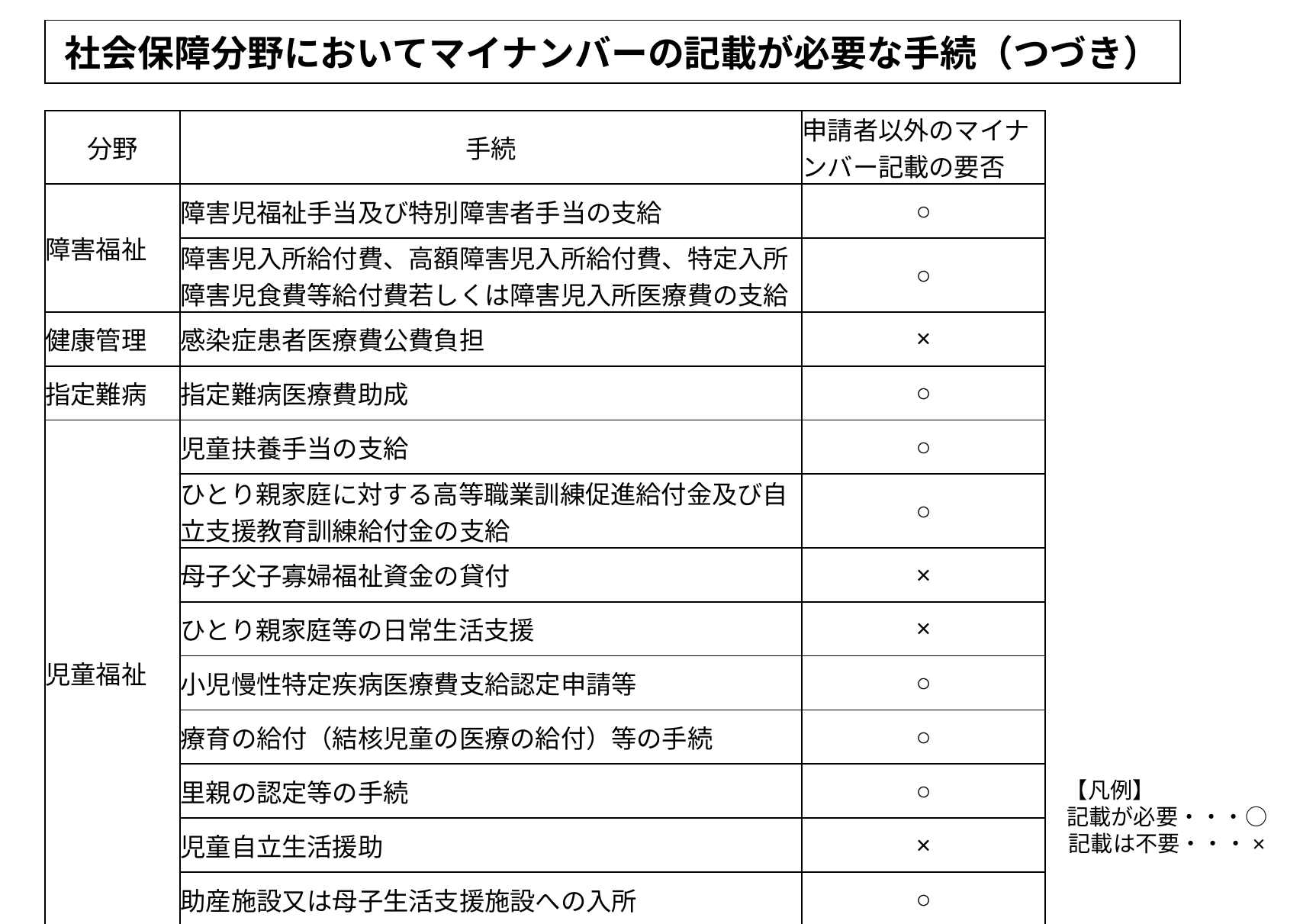

社会保障分野においてマイナンバーの記載が必要な手続（つづき）
| 分野 | 手続 | 申請者以外のマイナンバー記載の要否 |
| --- | --- | --- |
| 障害福祉 | 障害児福祉手当及び特別障害者手当の支給 | ○ |
|  | 障害児入所給付費、高額障害児入所給付費、特定入所障害児食費等給付費若しくは障害児入所医療費の支給 | ○ |
| 健康管理 | 感染症患者医療費公費負担 | × |
| 指定難病 | 指定難病医療費助成 | ○ |
| 児童福祉 | 児童扶養手当の支給 | ○ |
|  | ひとり親家庭に対する高等職業訓練促進給付金及び自立支援教育訓練給付金の支給 | ○ |
|  | 母子父子寡婦福祉資金の貸付 | × |
|  | ひとり親家庭等の日常生活支援 | × |
|  | 小児慢性特定疾病医療費支給認定申請等 | ○ |
|  | 療育の給付（結核児童の医療の給付）等の手続 | ○ |
|  | 里親の認定等の手続 | ○ |
|  | 児童自立生活援助 | × |
|  | 助産施設又は母子生活支援施設への入所 | ○ |
【凡例】
記載が必要・・・○
記載は不要・・・×